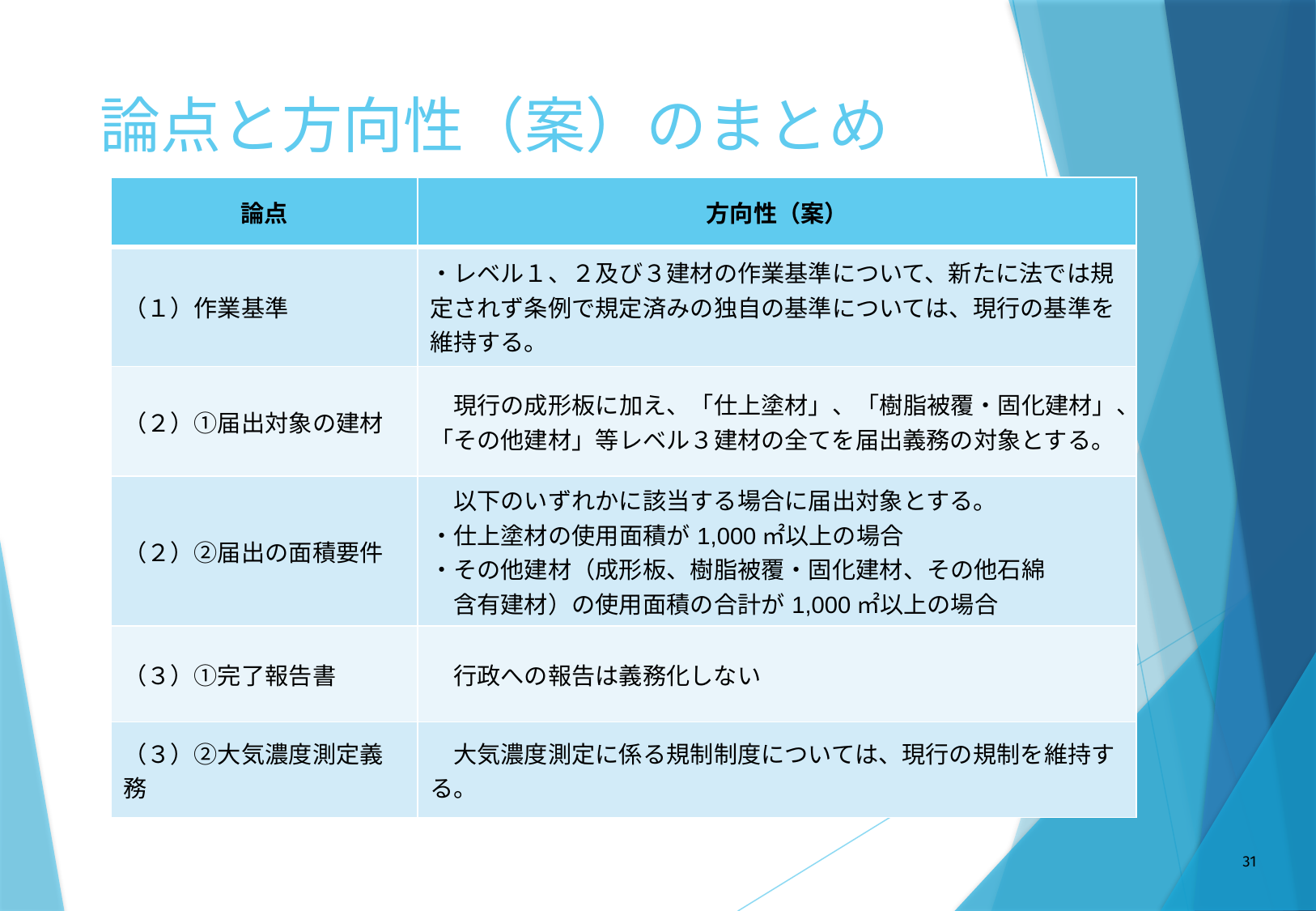

# 論点と方向性（案）のまとめ
| 論点 | 方向性（案） |
| --- | --- |
| （１）作業基準 | ・レベル１、２及び３建材の作業基準について、新たに法では規定されず条例で規定済みの独自の基準については、現行の基準を維持する。 |
| （２）①届出対象の建材 | 現行の成形板に加え、「仕上塗材」、「樹脂被覆・固化建材」、「その他建材」等レベル３建材の全てを届出義務の対象とする。 |
| （２）②届出の面積要件 | 以下のいずれかに該当する場合に届出対象とする。 ・仕上塗材の使用面積が1,000㎡以上の場合 ・その他建材（成形板、樹脂被覆・固化建材、その他石綿 　含有建材）の使用面積の合計が1,000㎡以上の場合 |
| （３）①完了報告書 | 行政への報告は義務化しない |
| （３）②大気濃度測定義務 | 大気濃度測定に係る規制制度については、現行の規制を維持する。 |
31